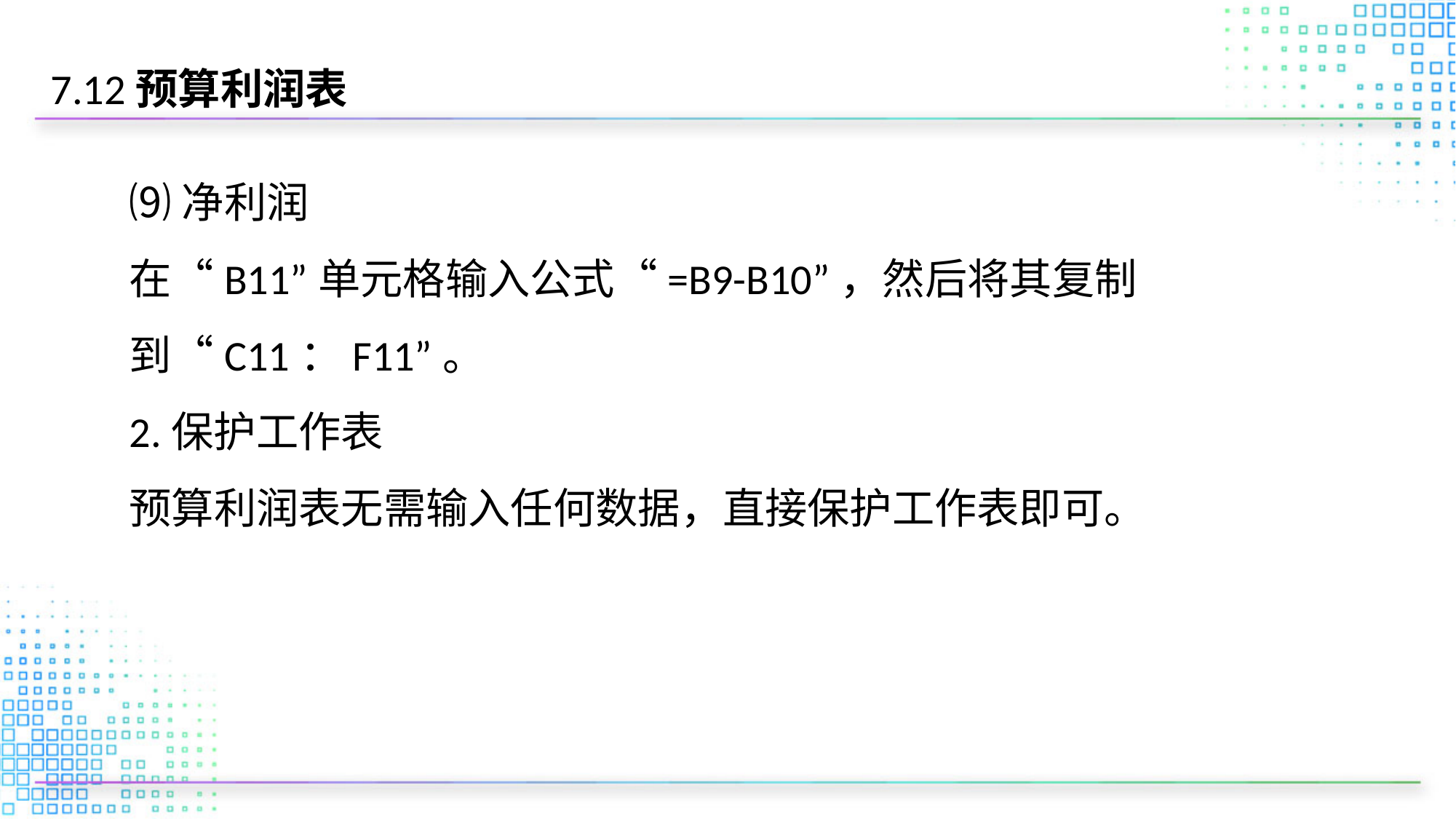

# 7.12预算利润表
⑼净利润
在“B11”单元格输入公式“=B9-B10”，然后将其复制到“C11：F11”。
2.保护工作表
预算利润表无需输入任何数据，直接保护工作表即可。